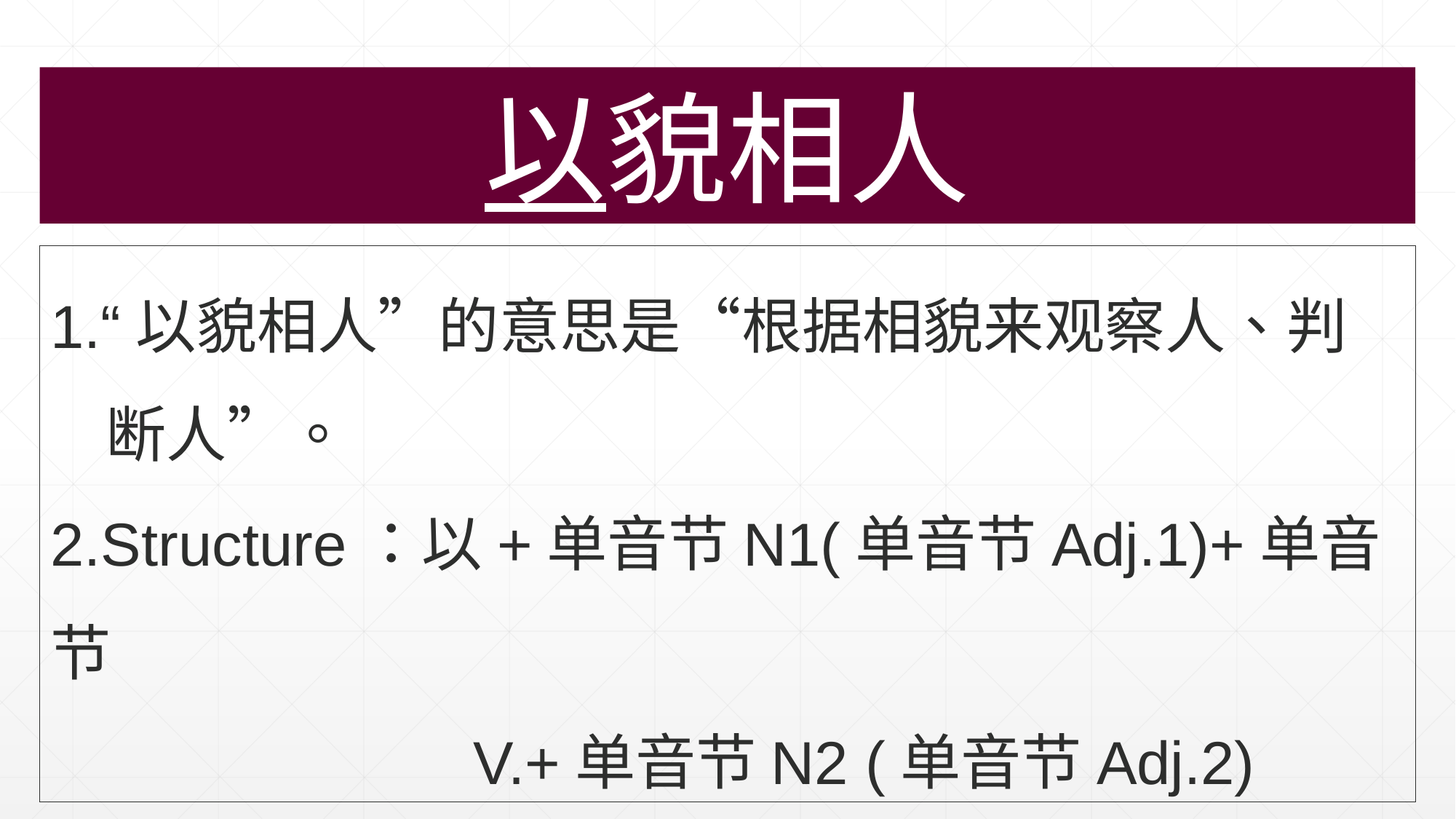

以貌相人
1.“以貌相人”的意思是“根据相貌来观察人、判
   断人”。
2.Structure：以+单音节N1(单音节Adj.1)+单音节
                         V.+单音节N2 (单音节Adj.2)